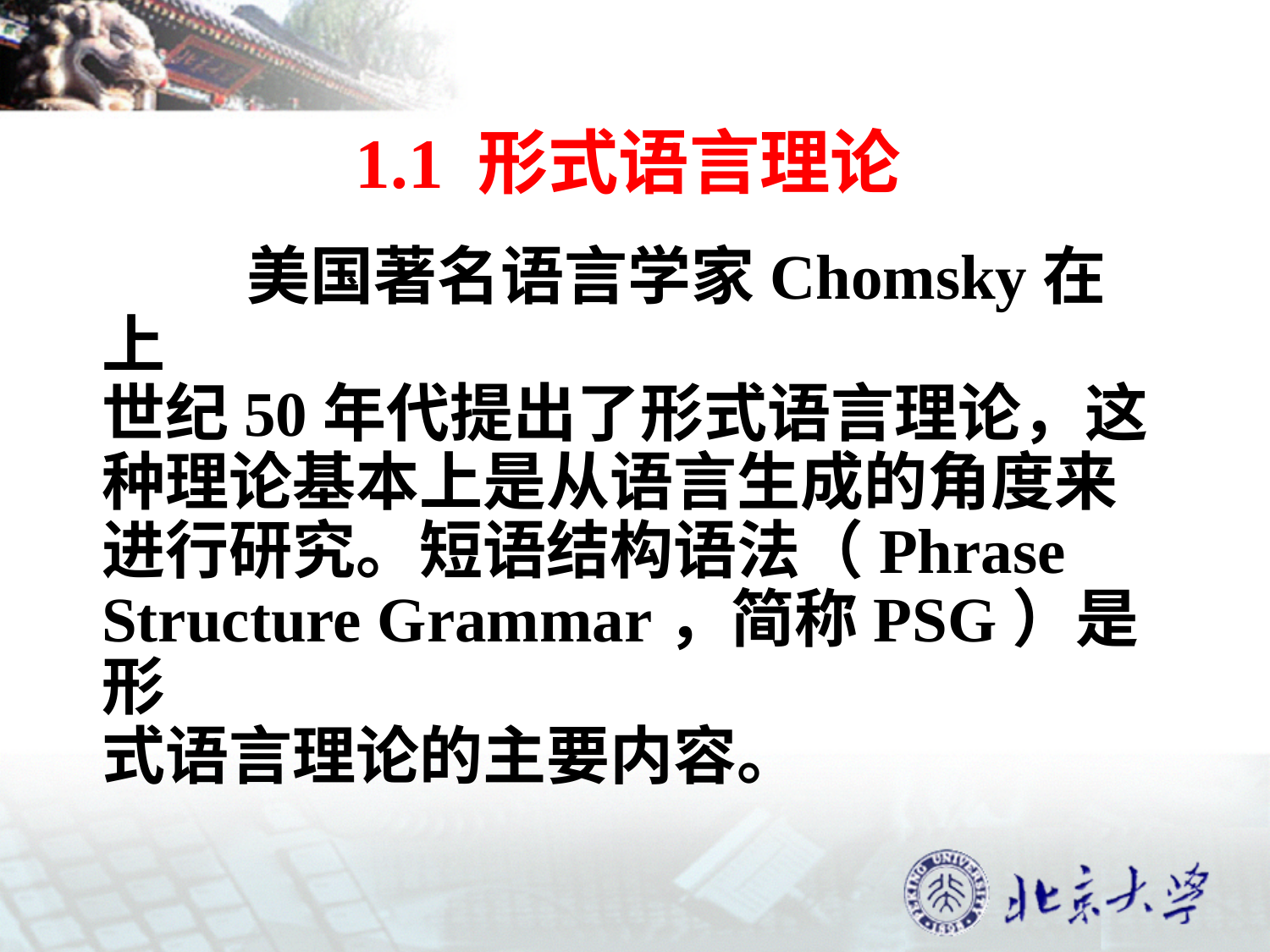

1.1 形式语言理论
         美国著名语言学家Chomsky在上
世纪50年代提出了形式语言理论，这
种理论基本上是从语言生成的角度来
进行研究。短语结构语法（Phrase
Structure Grammar，简称PSG）是形
式语言理论的主要内容。